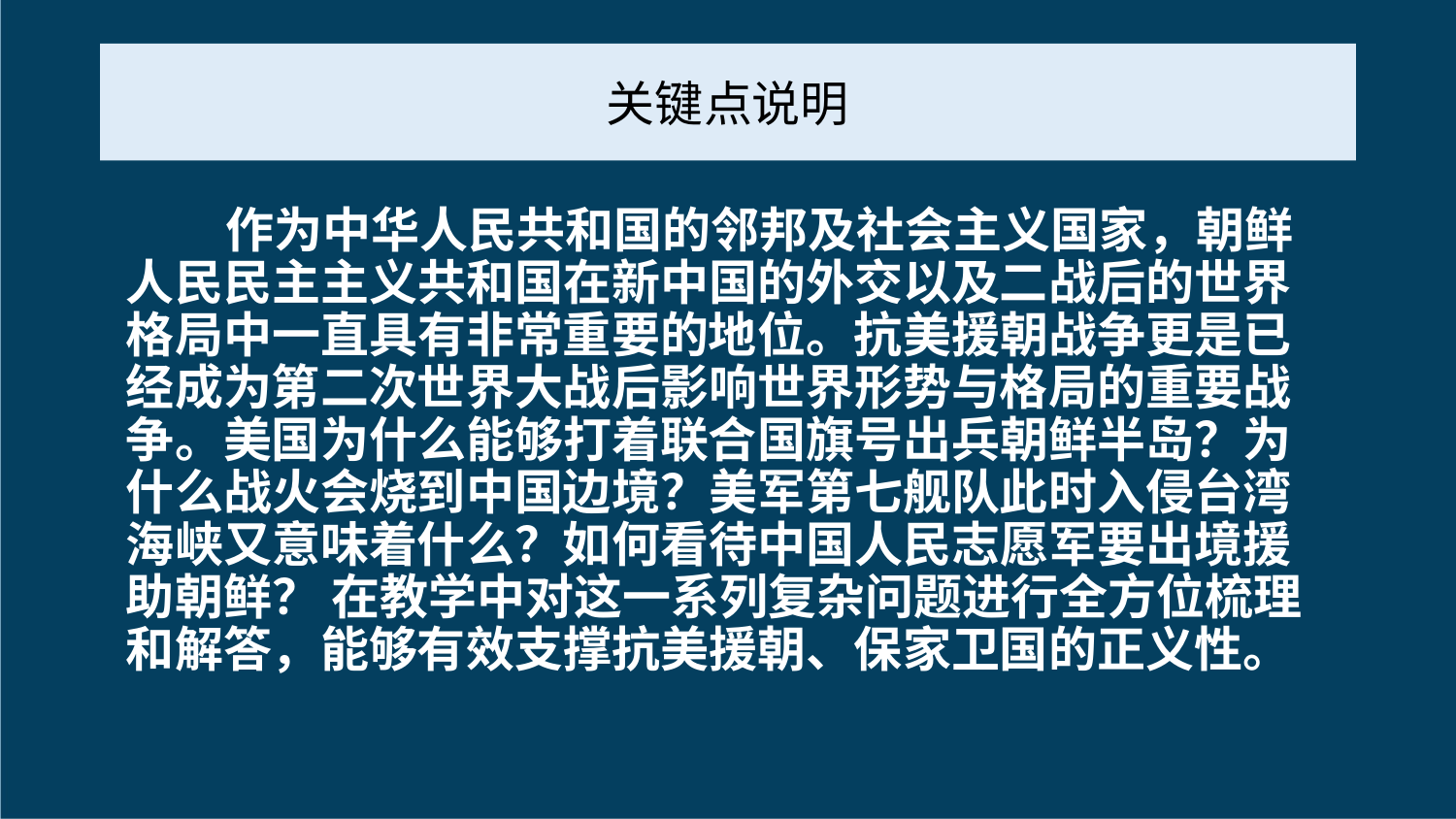

# 关键点说明
作为中华人民共和国的邻邦及社会主义国家，朝鲜人民民主主义共和国在新中国的外交以及二战后的世界格局中一直具有非常重要的地位。抗美援朝战争更是已经成为第二次世界大战后影响世界形势与格局的重要战争。美国为什么能够打着联合国旗号出兵朝鲜半岛？为什么战火会烧到中国边境？美军第七舰队此时入侵台湾海峡又意味着什么？如何看待中国人民志愿军要出境援助朝鲜？ 在教学中对这一系列复杂问题进行全方位梳理和解答，能够有效支撑抗美援朝、保家卫国的正义性。